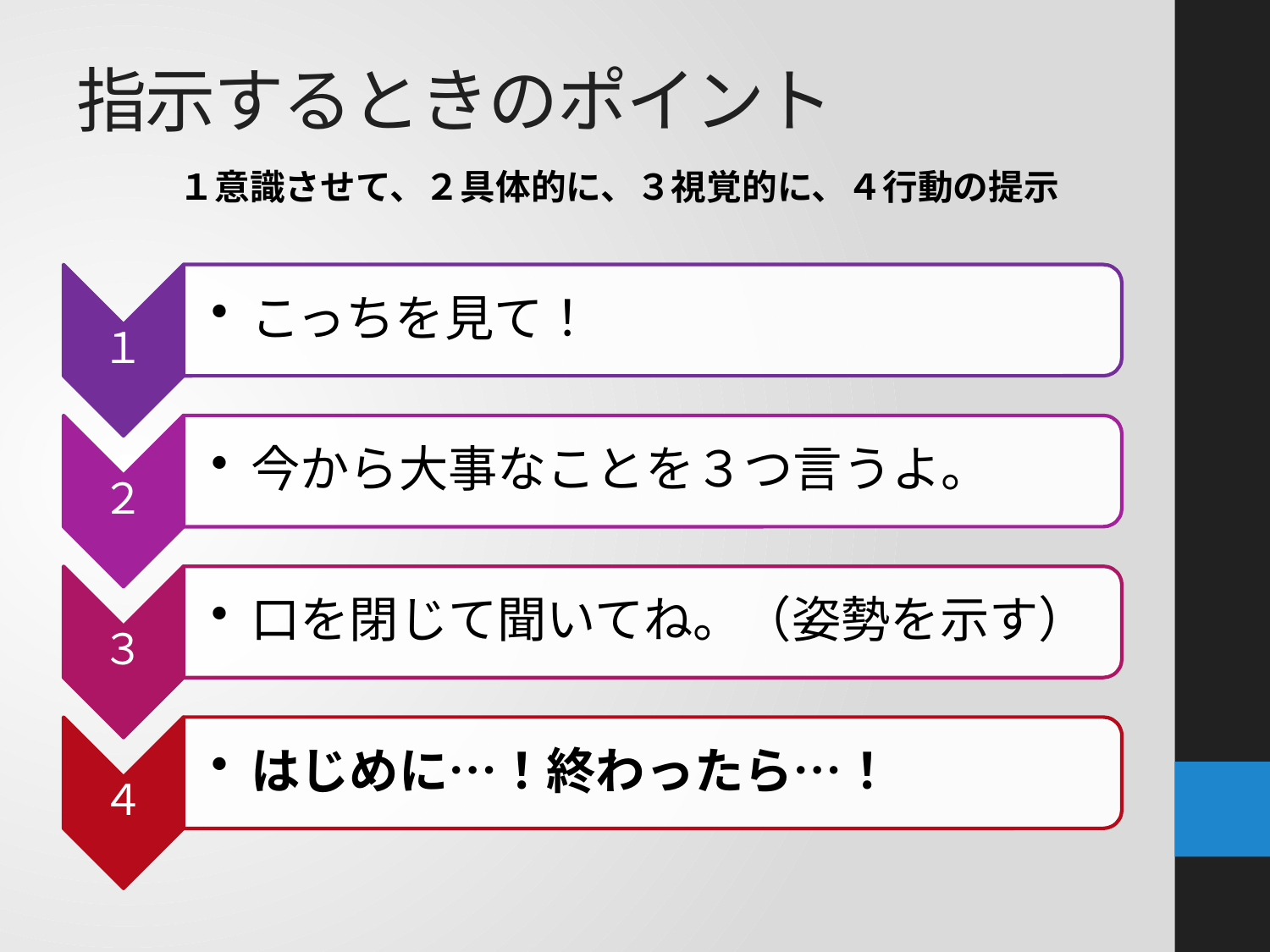

# 指示するときのポイント
１意識させて、２具体的に、３視覚的に、４行動の提示
１
こっちを見て！
２
今から大事なことを３つ言うよ。
３
口を閉じて聞いてね。（姿勢を示す）
４
はじめに…！終わったら…！